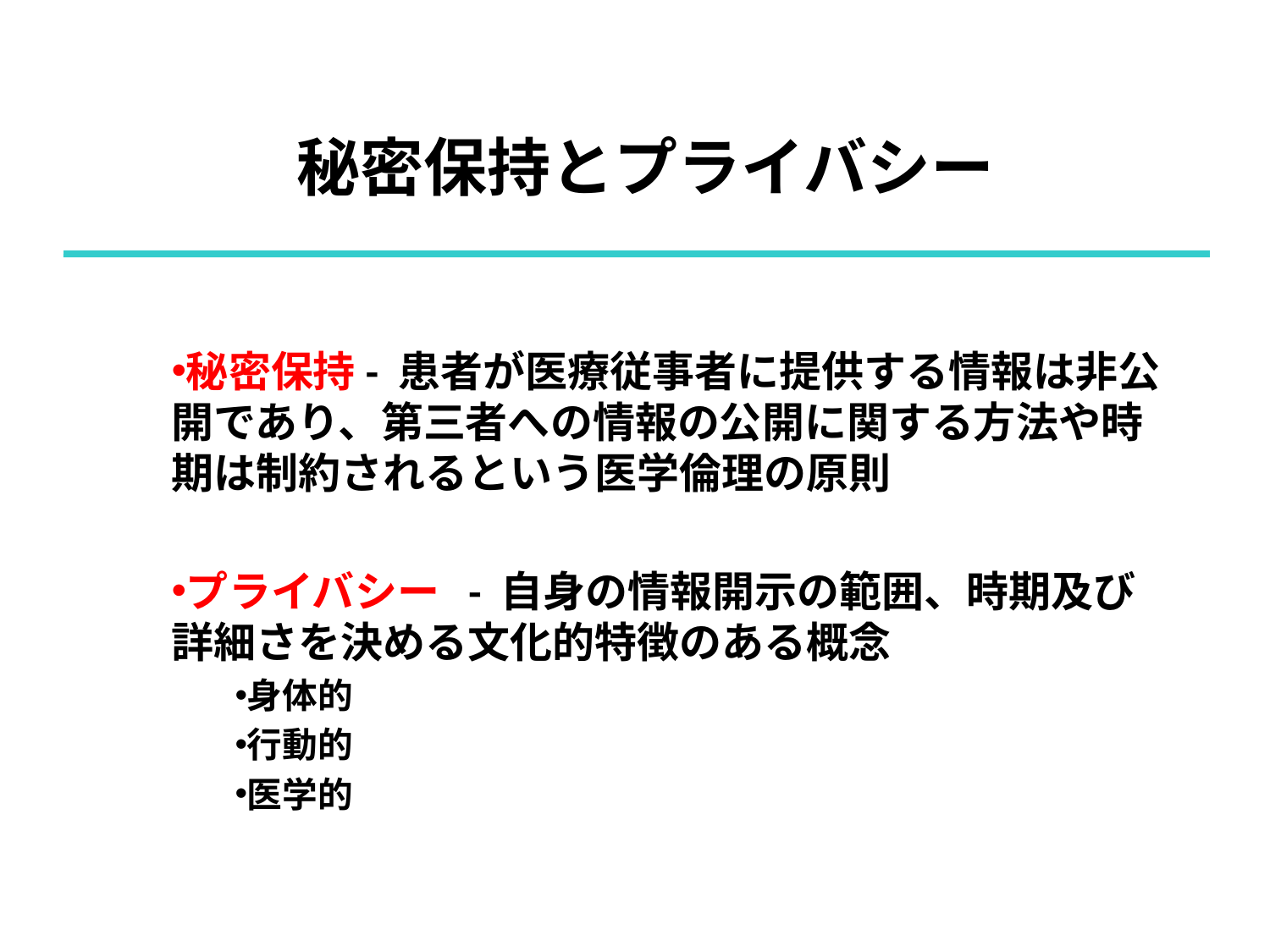

# 秘密保持とプライバシー

秘密保持- 患者が医療従事者に提供する情報は非公開であり、第三者への情報の公開に関する方法や時期は制約されるという医学倫理の原則

プライバシー  - 自身の情報開示の範囲、時期及び詳細さを決める文化的特徴のある概念
身体的
行動的
医学的